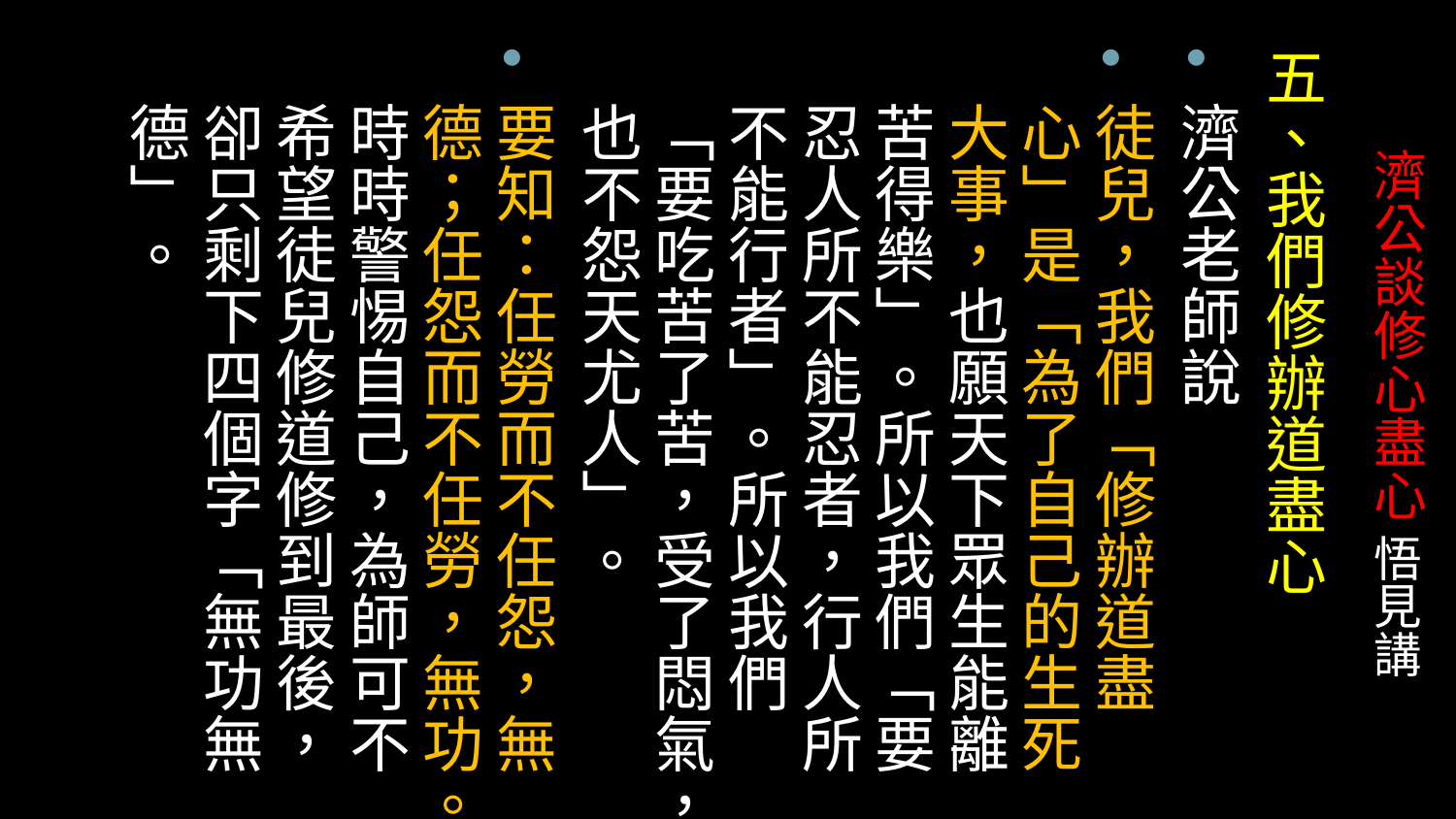

五、我們修辦道盡心
濟公老師說
徒兒，我們「修辦道盡心」是「為了自己的生死大事，也願天下眾生能離苦得樂」。所以我們「要忍人所不能忍者，行人所不能行者」。所以我們「要吃苦了苦，受了悶氣，也不怨天尤人」。
要知：任勞而不任怨，無德；任怨而不任勞，無功。時時警惕自己，為師可不希望徒兒修道修到最後，卻只剩下四個字「無功無德」。

# 濟公談修心盡心 悟見講